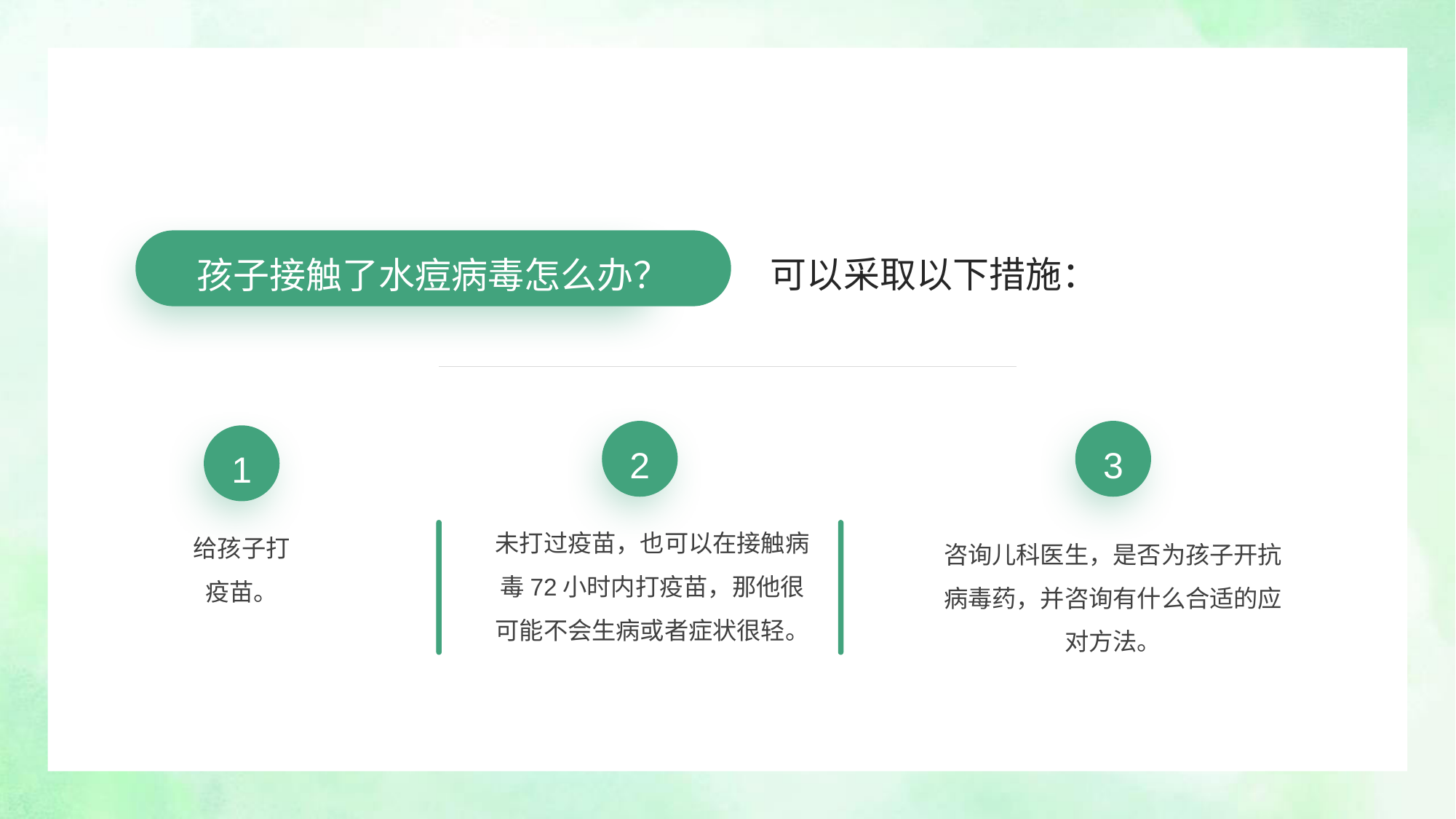

可以采取以下措施：
孩子接触了水痘病毒怎么办？
2
未打过疫苗，也可以在接触病毒72小时内打疫苗，那他很可能不会生病或者症状很轻。
3
咨询儿科医生，是否为孩子开抗病毒药，并咨询有什么合适的应对方法。
1
给孩子打疫苗。